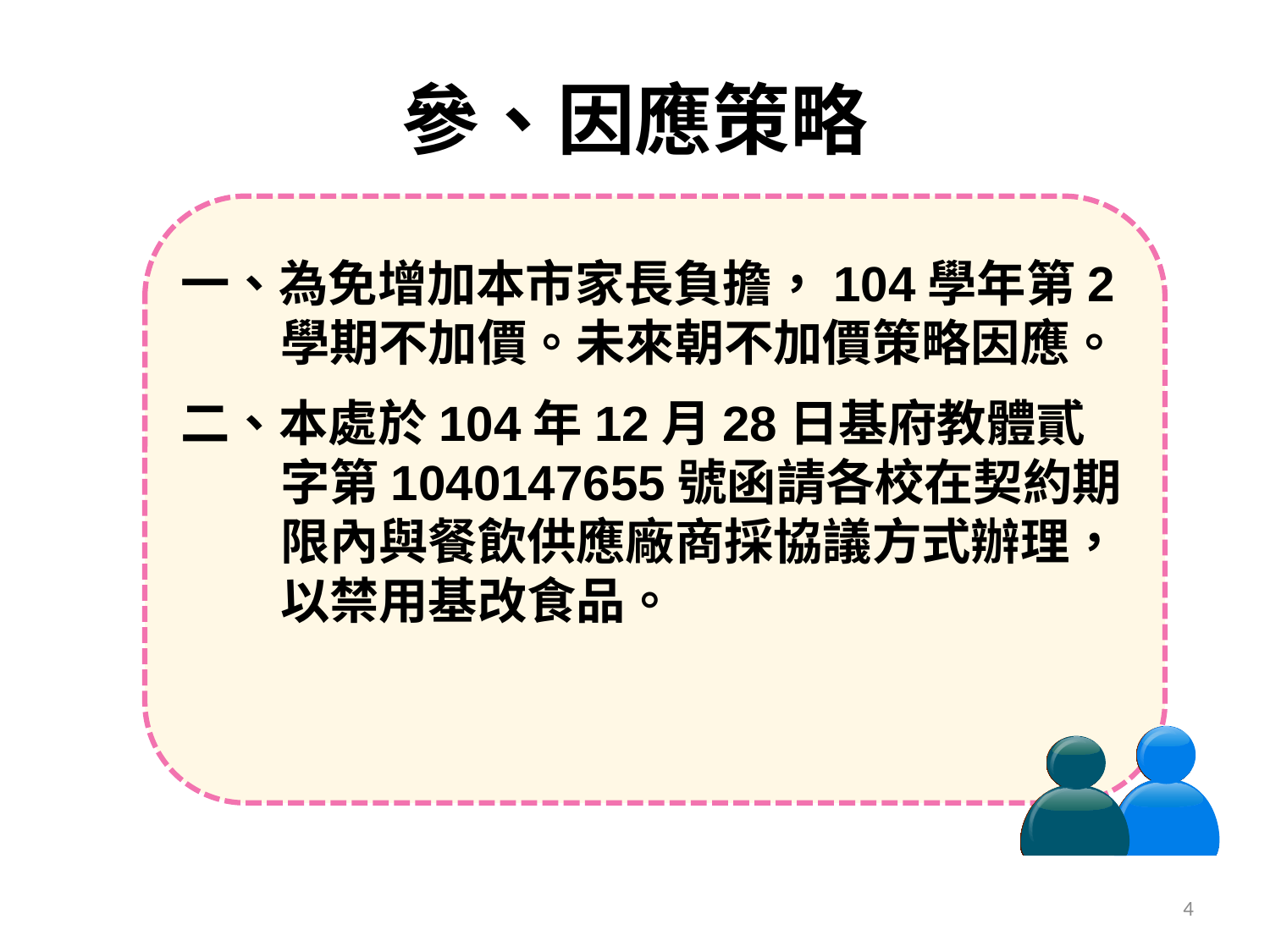

# 參、因應策略

一、為免增加本市家長負擔，104學年第2學期不加價。未來朝不加價策略因應。
二、本處於104年12月28日基府教體貳字第1040147655號函請各校在契約期限內與餐飲供應廠商採協議方式辦理，以禁用基改食品。

4